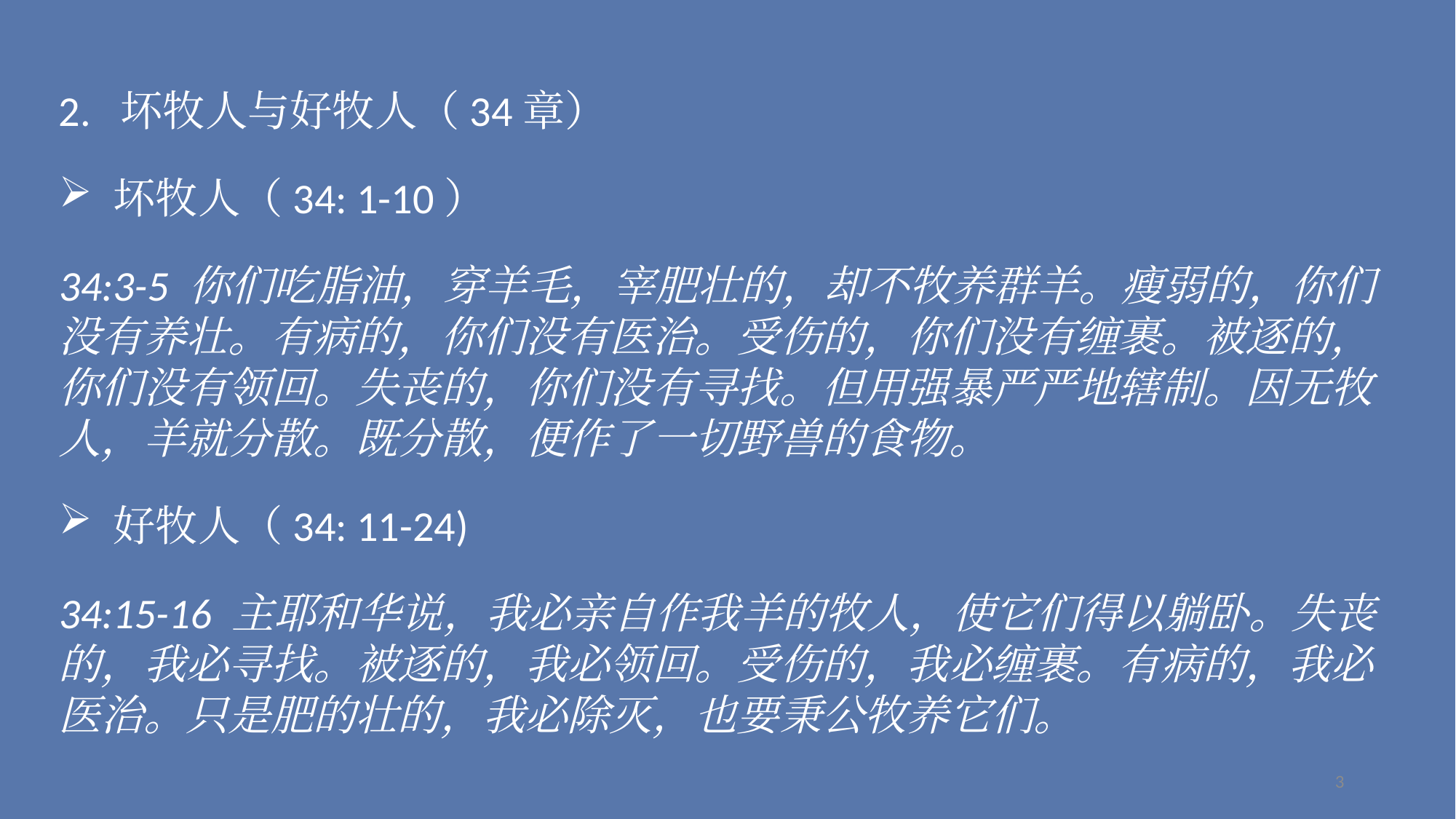

2.  坏牧人与好牧人（34章）
坏牧人（34: 1-10）
34:3-5 你们吃脂油，穿羊毛，宰肥壮的，却不牧养群羊。瘦弱的，你们没有养壮。有病的，你们没有医治。受伤的，你们没有缠裹。被逐的，你们没有领回。失丧的，你们没有寻找。但用强暴严严地辖制。因无牧人，羊就分散。既分散，便作了一切野兽的食物。
好牧人（34: 11-24)
34:15-16 主耶和华说，我必亲自作我羊的牧人，使它们得以躺卧。失丧的，我必寻找。被逐的，我必领回。受伤的，我必缠裹。有病的，我必医治。只是肥的壮的，我必除灭，也要秉公牧养它们。
3